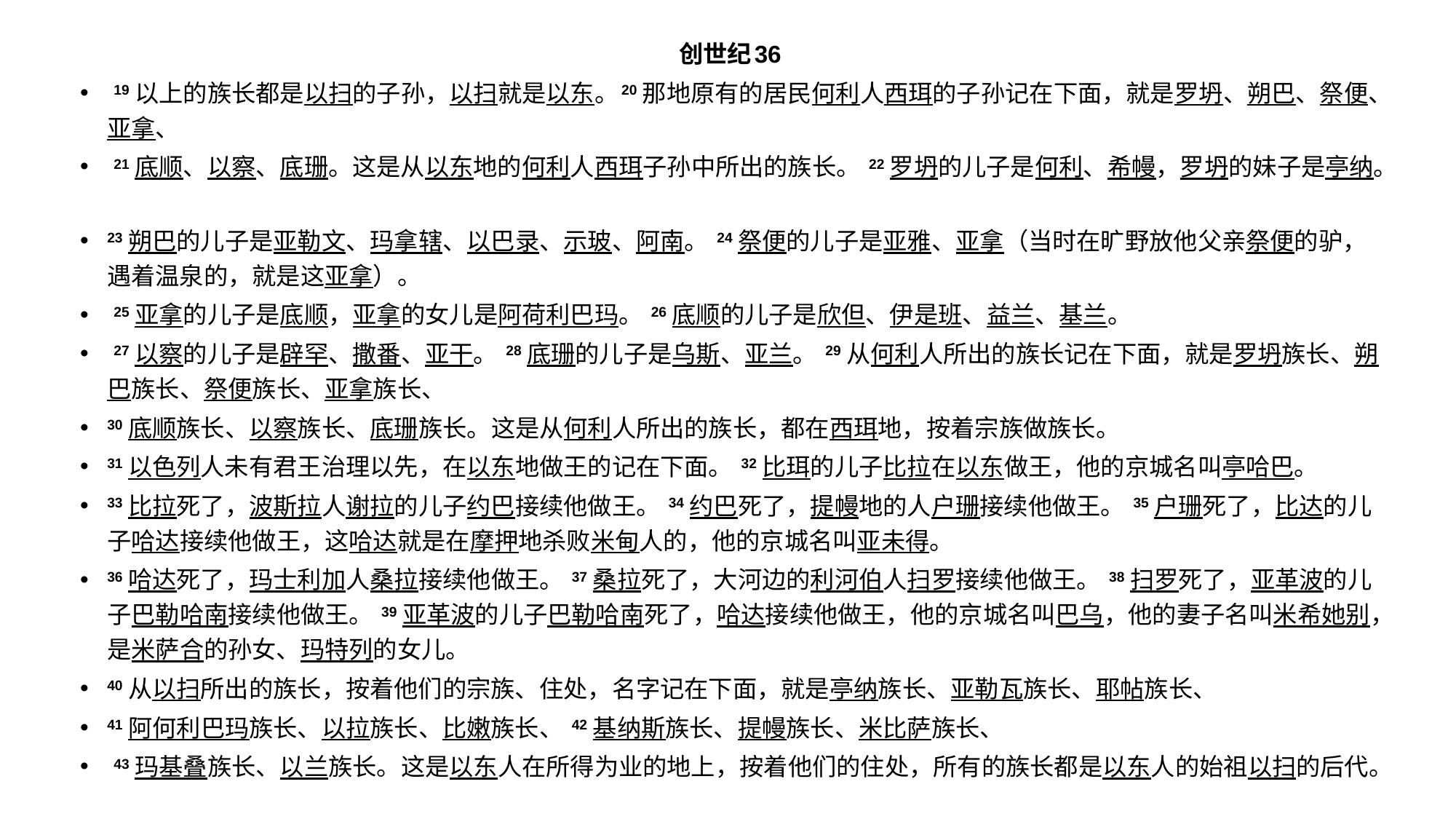

创世纪36
 19 以上的族长都是以扫的子孙，以扫就是以东。20 那地原有的居民何利人西珥的子孙记在下面，就是罗坍、朔巴、祭便、亚拿、
 21 底顺、以察、底珊。这是从以东地的何利人西珥子孙中所出的族长。 22 罗坍的儿子是何利、希幔，罗坍的妹子是亭纳。
23 朔巴的儿子是亚勒文、玛拿辖、以巴录、示玻、阿南。 24 祭便的儿子是亚雅、亚拿（当时在旷野放他父亲祭便的驴，遇着温泉的，就是这亚拿）。
 25 亚拿的儿子是底顺，亚拿的女儿是阿荷利巴玛。 26 底顺的儿子是欣但、伊是班、益兰、基兰。
 27 以察的儿子是辟罕、撒番、亚干。 28 底珊的儿子是乌斯、亚兰。 29 从何利人所出的族长记在下面，就是罗坍族长、朔巴族长、祭便族长、亚拿族长、
30 底顺族长、以察族长、底珊族长。这是从何利人所出的族长，都在西珥地，按着宗族做族长。
31 以色列人未有君王治理以先，在以东地做王的记在下面。 32 比珥的儿子比拉在以东做王，他的京城名叫亭哈巴。
33 比拉死了，波斯拉人谢拉的儿子约巴接续他做王。 34 约巴死了，提幔地的人户珊接续他做王。 35 户珊死了，比达的儿子哈达接续他做王，这哈达就是在摩押地杀败米甸人的，他的京城名叫亚未得。
36 哈达死了，玛士利加人桑拉接续他做王。 37 桑拉死了，大河边的利河伯人扫罗接续他做王。 38 扫罗死了，亚革波的儿子巴勒哈南接续他做王。 39 亚革波的儿子巴勒哈南死了，哈达接续他做王，他的京城名叫巴乌，他的妻子名叫米希她别，是米萨合的孙女、玛特列的女儿。
40 从以扫所出的族长，按着他们的宗族、住处，名字记在下面，就是亭纳族长、亚勒瓦族长、耶帖族长、
41 阿何利巴玛族长、以拉族长、比嫩族长、 42 基纳斯族长、提幔族长、米比萨族长、
 43 玛基叠族长、以兰族长。这是以东人在所得为业的地上，按着他们的住处，所有的族长都是以东人的始祖以扫的后代。